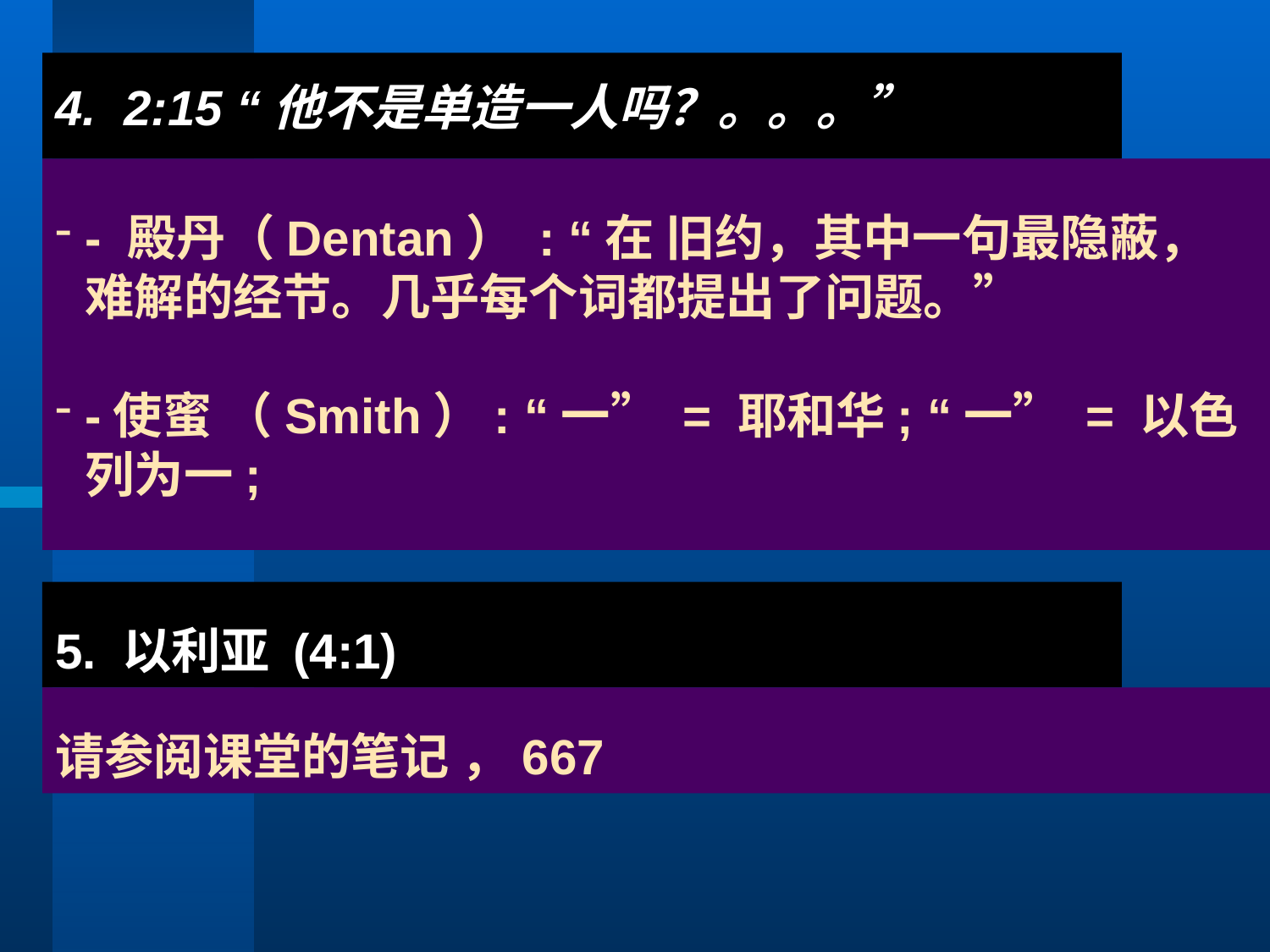

# 4.  2:15 “他不是单造一人吗？。。。”
- 殿丹（Dentan） : “在 旧约，其中一句最隐蔽，难解的经节。几乎每个词都提出了问题。”

-使蜜 （Smith）: “一” = 耶和华; “一” = 以色列为一;
5. 以利亚 (4:1)
请参阅课堂的笔记 ，667